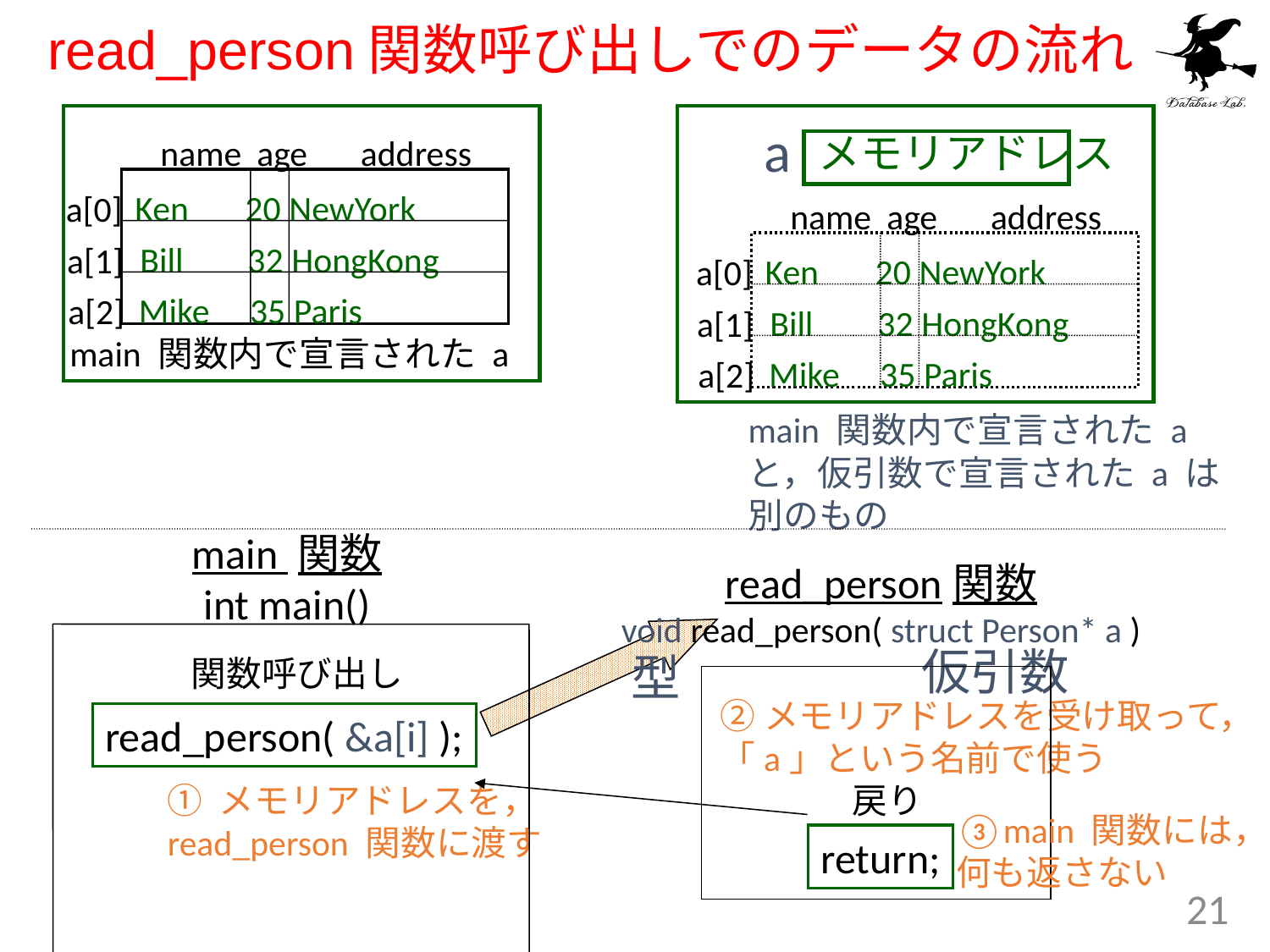

# read_person関数呼び出しでのデータの流れ

a
メモリアドレス
name
age
address

Ken       20 NewYork
a[0]
name
age
address

Bill        32 HongKong
a[1]

Ken       20 NewYork
a[0]

Mike     35 Paris
a[2]

Bill        32 HongKong
a[1]
main 関数内で宣言された a

Mike     35 Paris
a[2]
main 関数内で宣言された a
と，仮引数で宣言された a は
別のもの
main 関数
int main()

read_person関数
void read_person( struct Person* a )

仮引数
型
関数呼び出し

②メモリアドレスを受け取って，
「a」という名前で使う
read_person( &a[i] );
① メモリアドレスを，
read_person 関数に渡す
戻り

③main 関数には，
何も返さない
return;
21